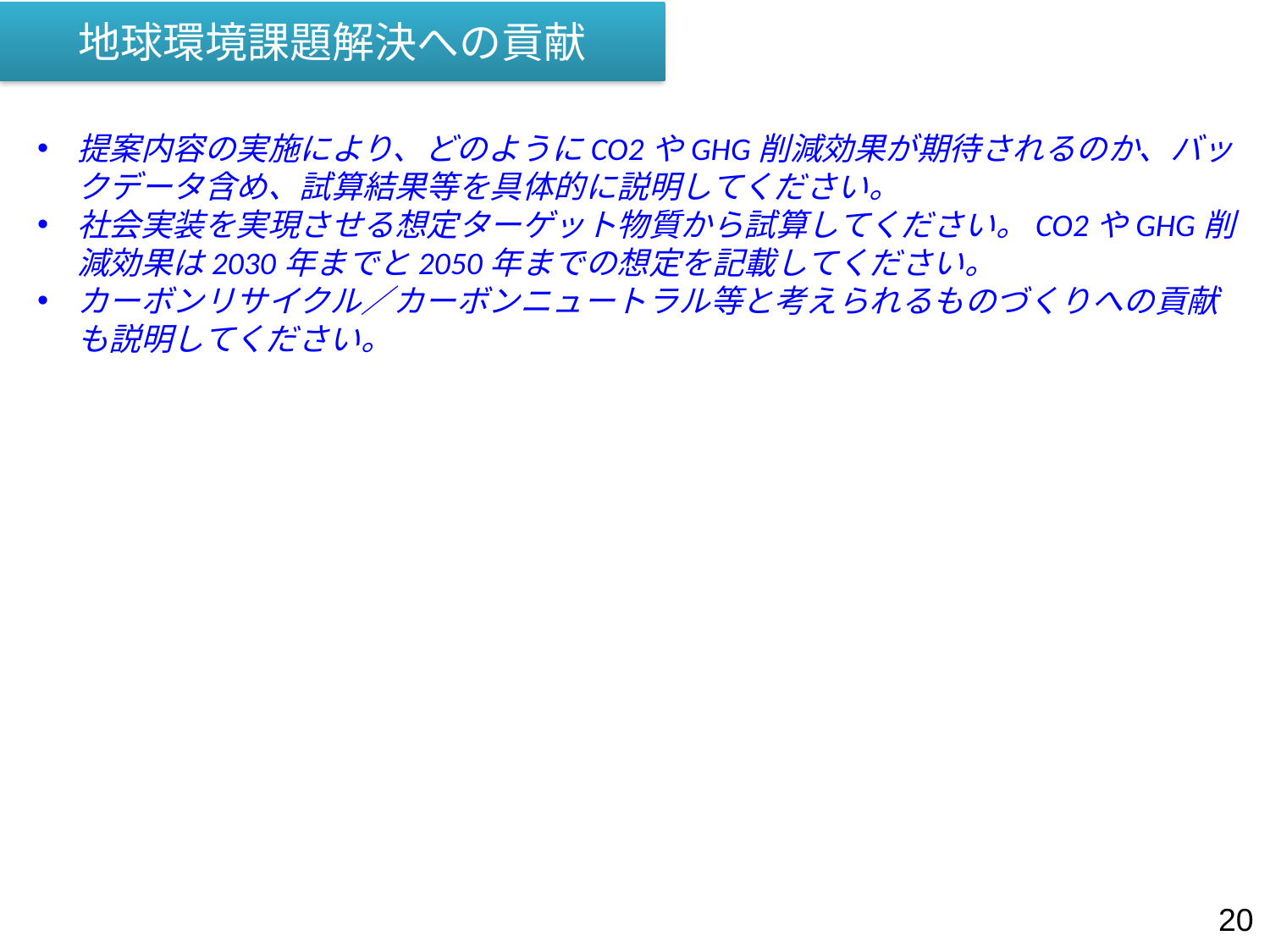

# 地球環境課題解決への貢献
提案内容の実施により、どのようにCO2やGHG削減効果が期待されるのか、バックデータ含め、試算結果等を具体的に説明してください。
社会実装を実現させる想定ターゲット物質から試算してください。CO2やGHG削減効果は2030年までと2050年までの想定を記載してください。
カーボンリサイクル／カーボンニュートラル等と考えられるものづくりへの貢献も説明してください。
20